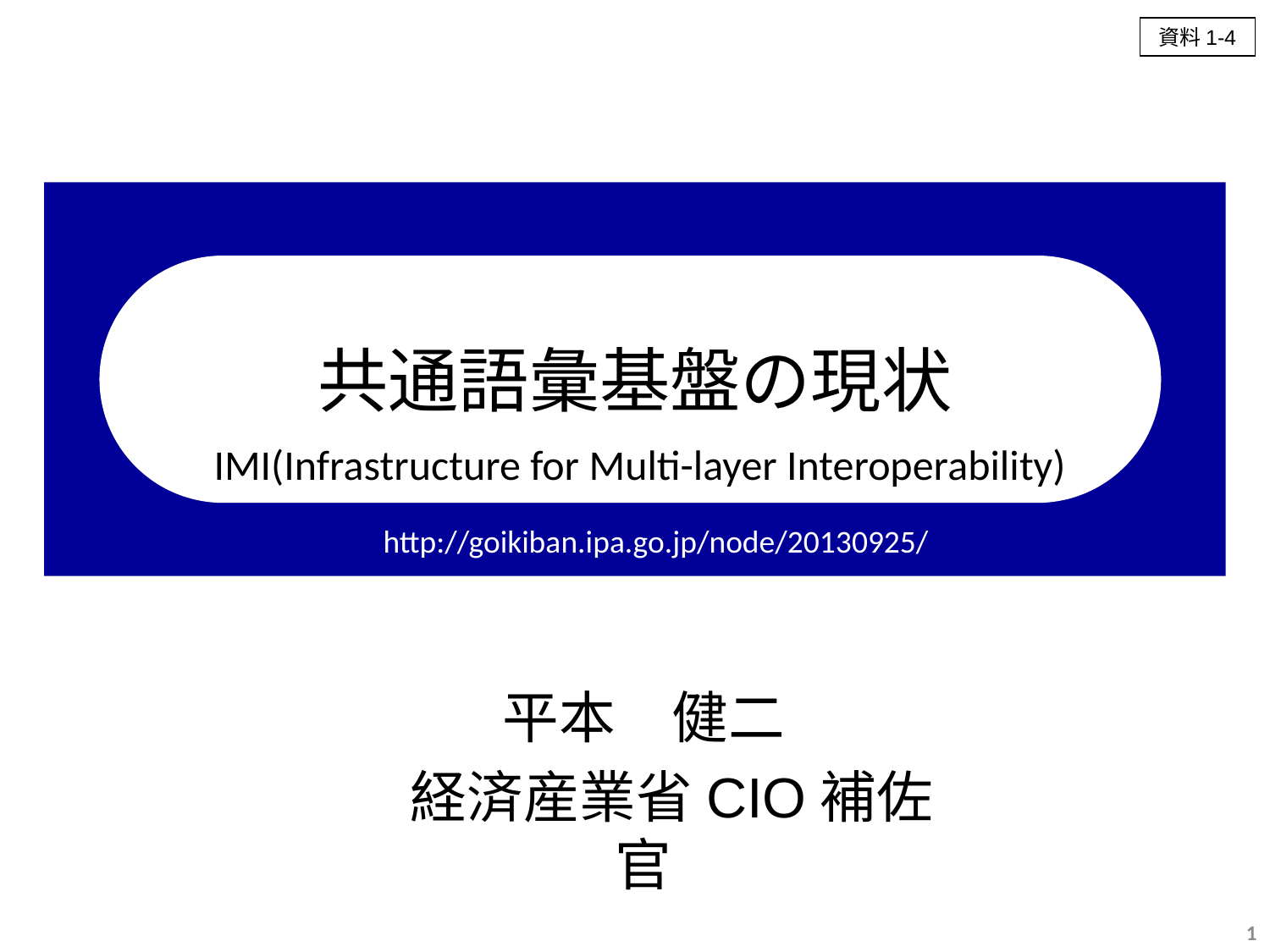

資料1-4
# 共通語彙基盤の現状
IMI(Infrastructure for Multi-layer Interoperability)
http://goikiban.ipa.go.jp/node/20130925/
平本　健二
　経済産業省CIO補佐官
1